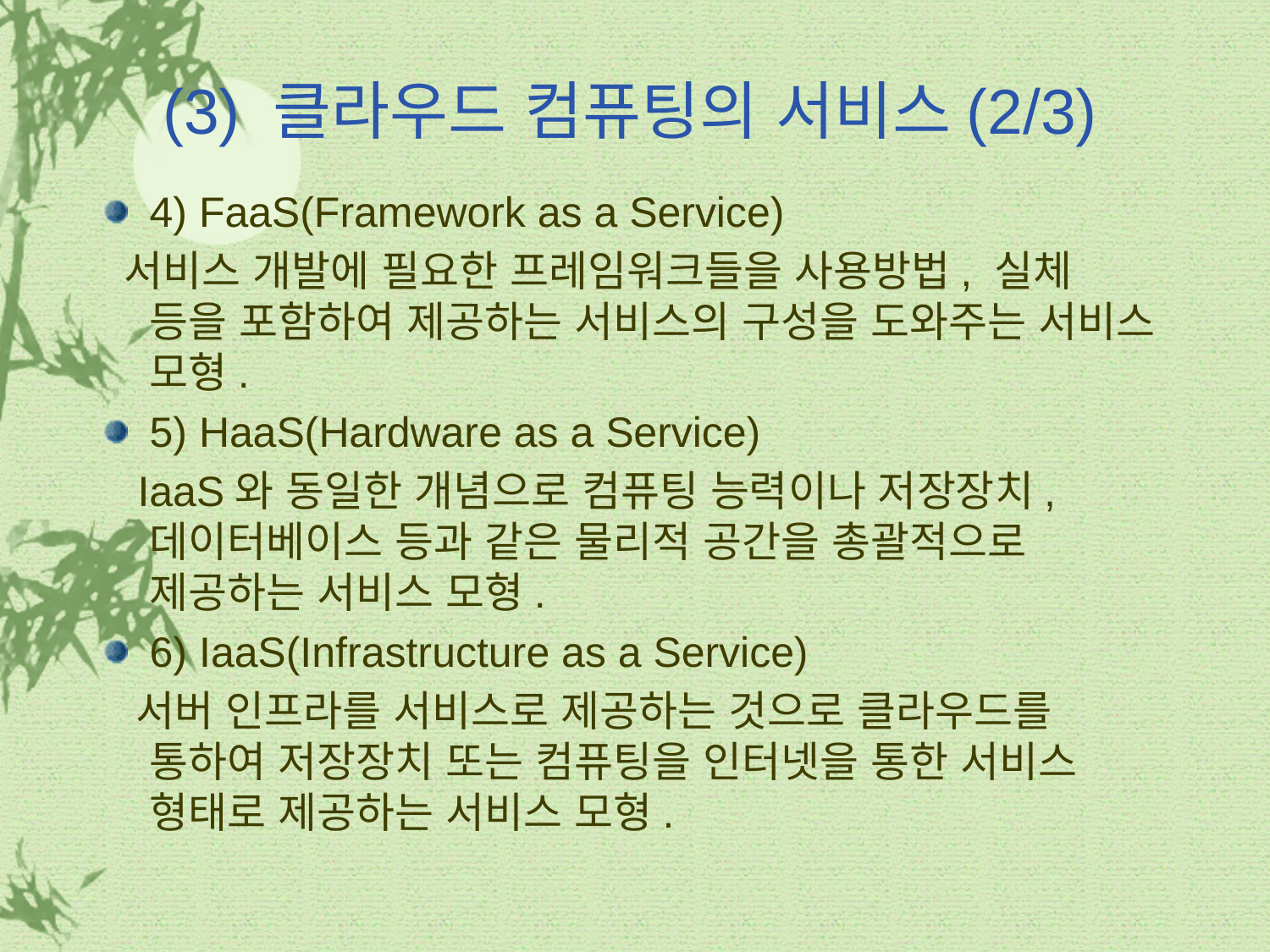

# (3) 클라우드 컴퓨팅의 서비스(2/3)
4) FaaS(Framework as a Service)
 서비스 개발에 필요한 프레임워크들을 사용방법, 실체 등을 포함하여 제공하는 서비스의 구성을 도와주는 서비스 모형.
5) HaaS(Hardware as a Service)
   IaaS와 동일한 개념으로 컴퓨팅 능력이나 저장장치, 데이터베이스 등과 같은 물리적 공간을 총괄적으로 제공하는 서비스 모형.
6) IaaS(Infrastructure as a Service)
  서버 인프라를 서비스로 제공하는 것으로 클라우드를 통하여 저장장치 또는 컴퓨팅을 인터넷을 통한 서비스 형태로 제공하는 서비스 모형.